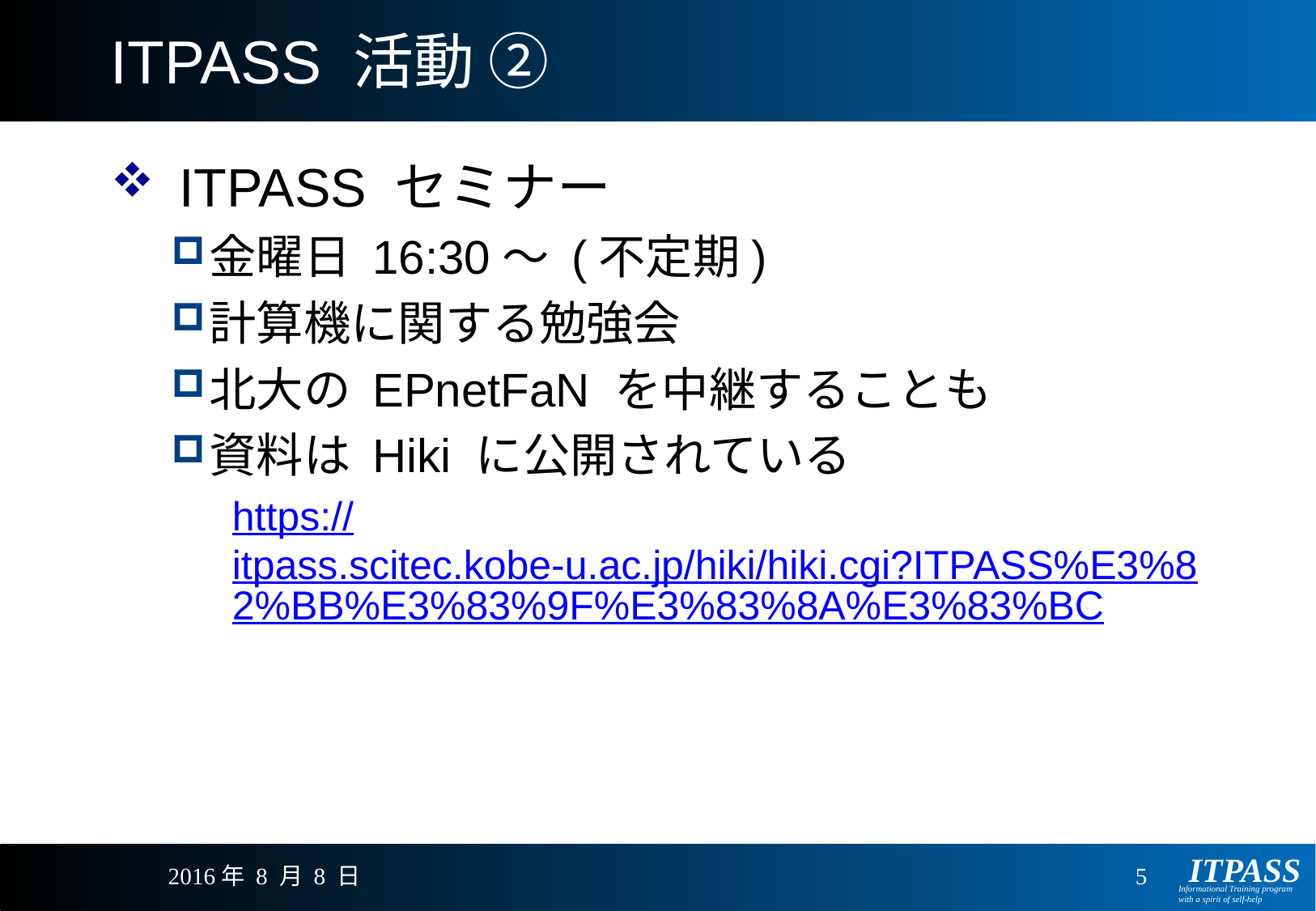

# ITPASS 活動 ②
ITPASS セミナー
金曜日 16:30〜 (不定期)
計算機に関する勉強会
北大の EPnetFaN を中継することも
資料は Hiki に公開されている
https://itpass.scitec.kobe-u.ac.jp/hiki/hiki.cgi?ITPASS%E3%82%BB%E3%83%9F%E3%83%8A%E3%83%BC

2016年 8 月 8 日

5